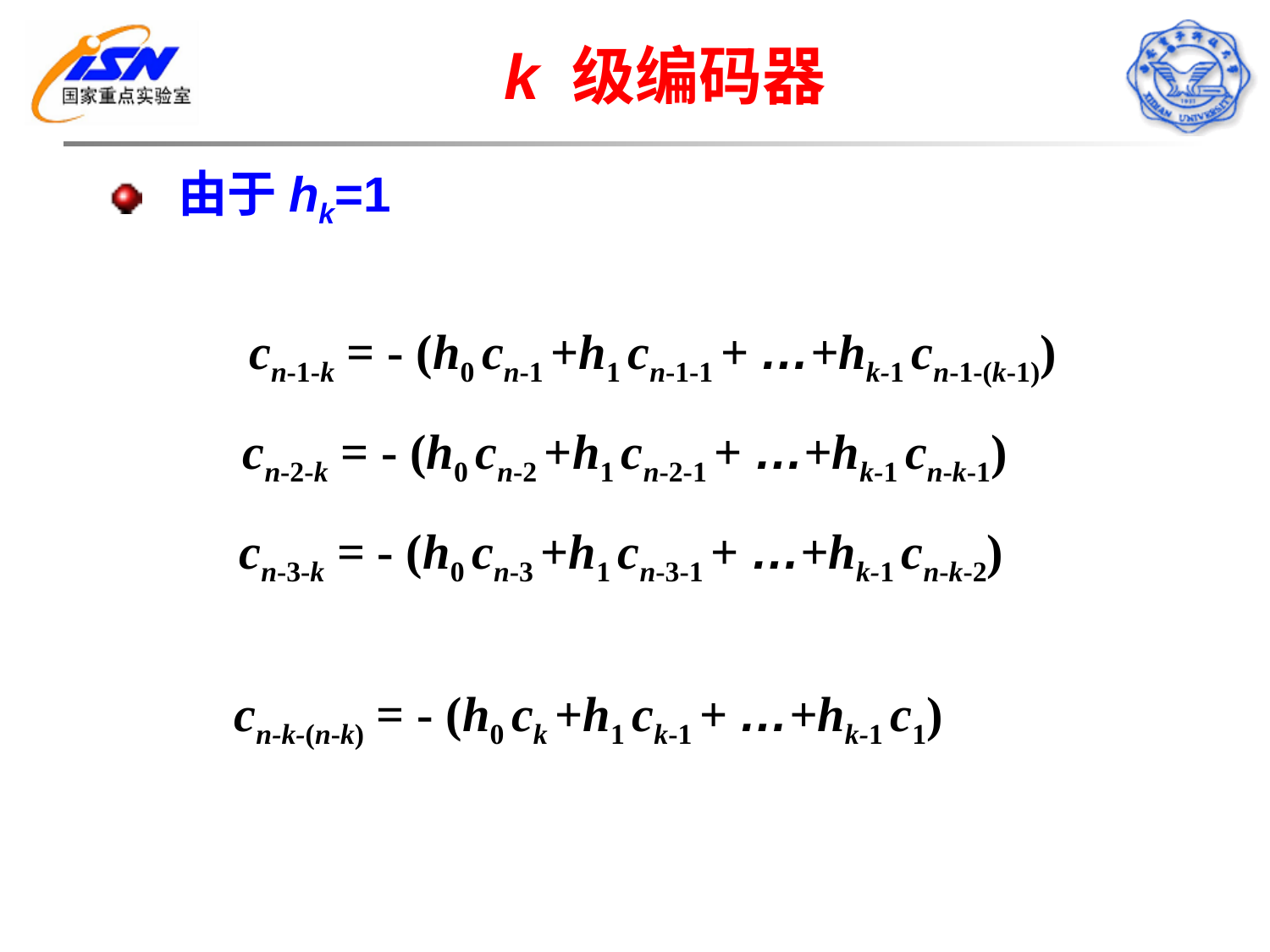

# k 级编码器
 由于hk=1
cn-1-k = - (h0 cn-1 +h1 cn-1-1 + …+hk-1 cn-1-(k-1))
cn-2-k = - (h0 cn-2 +h1 cn-2-1 + …+hk-1 cn-k-1)
cn-3-k = - (h0 cn-3 +h1 cn-3-1 + …+hk-1 cn-k-2)
cn-k-(n-k) = - (h0 ck +h1 ck-1 + …+hk-1 c1)